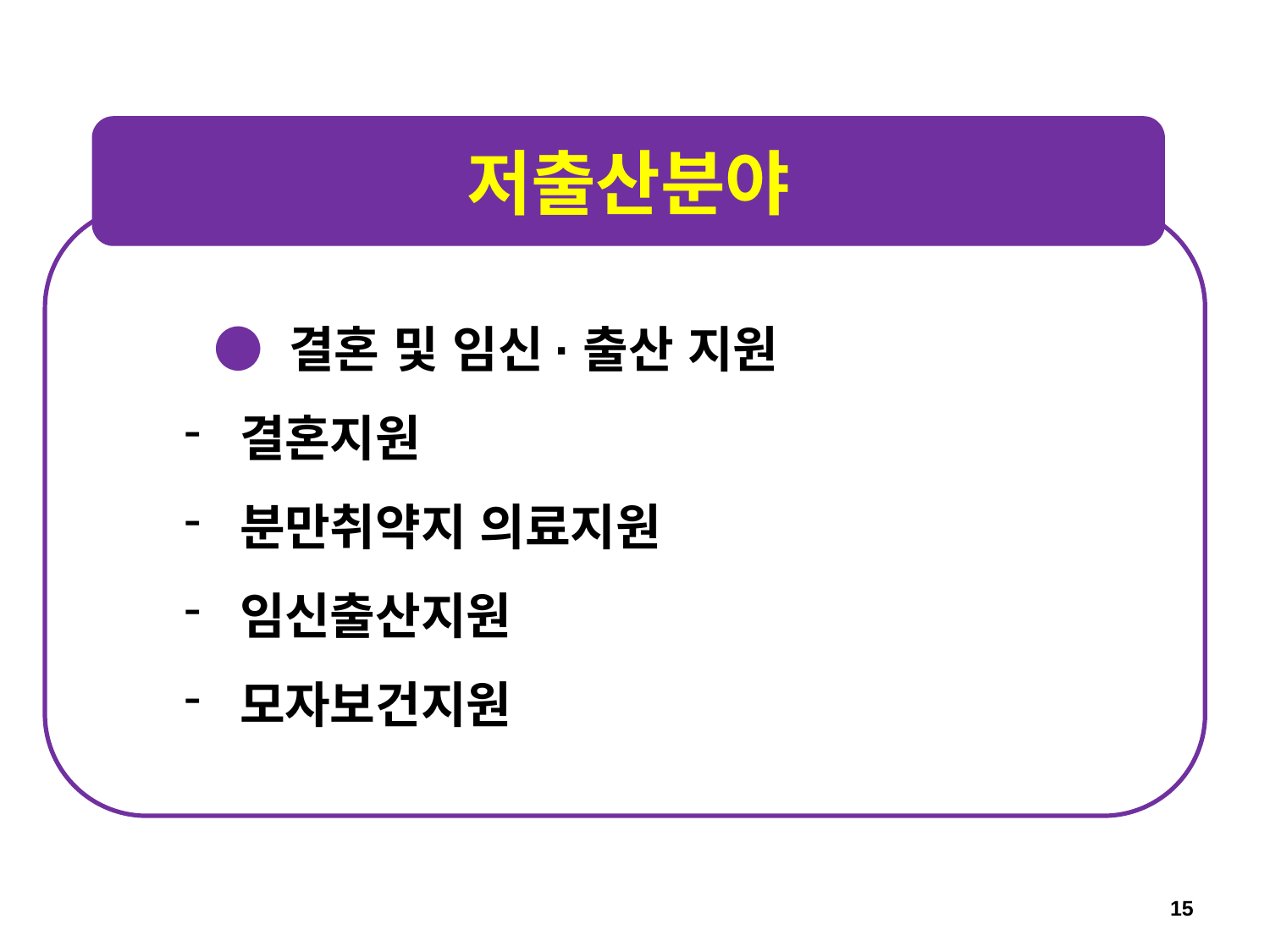

저출산분야
● 결혼 및 임신·출산 지원
 결혼지원
 분만취약지 의료지원
 임신출산지원
 모자보건지원
15